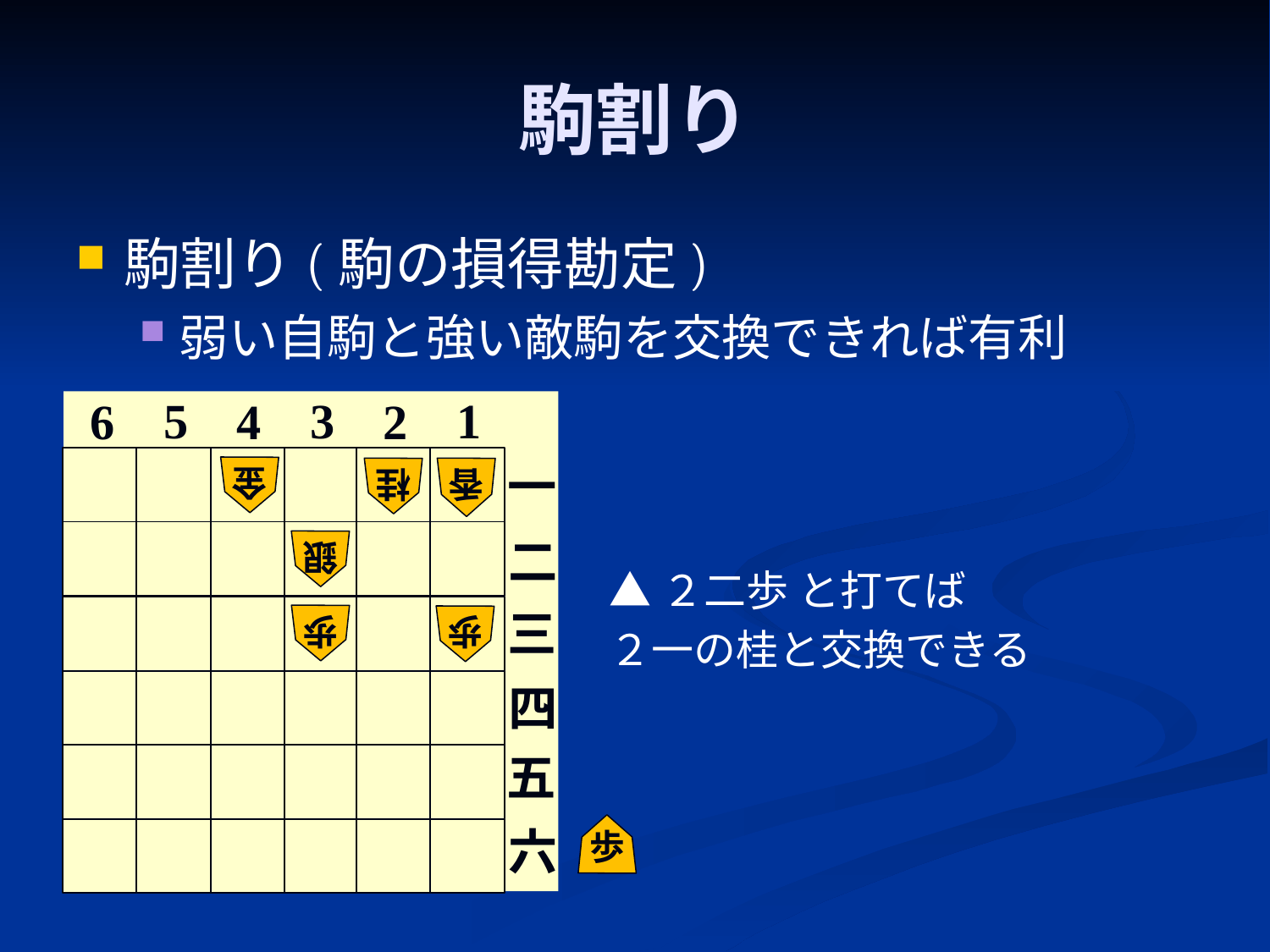

# 駒割り
駒割り(駒の損得勘定)
弱い自駒と強い敵駒を交換できれば有利

3
5
1
4
6
2

一
金
桂
香

二
銀
▲２二歩 と打てば
２一の桂と交換できる
三

歩
歩

四
五

六
歩